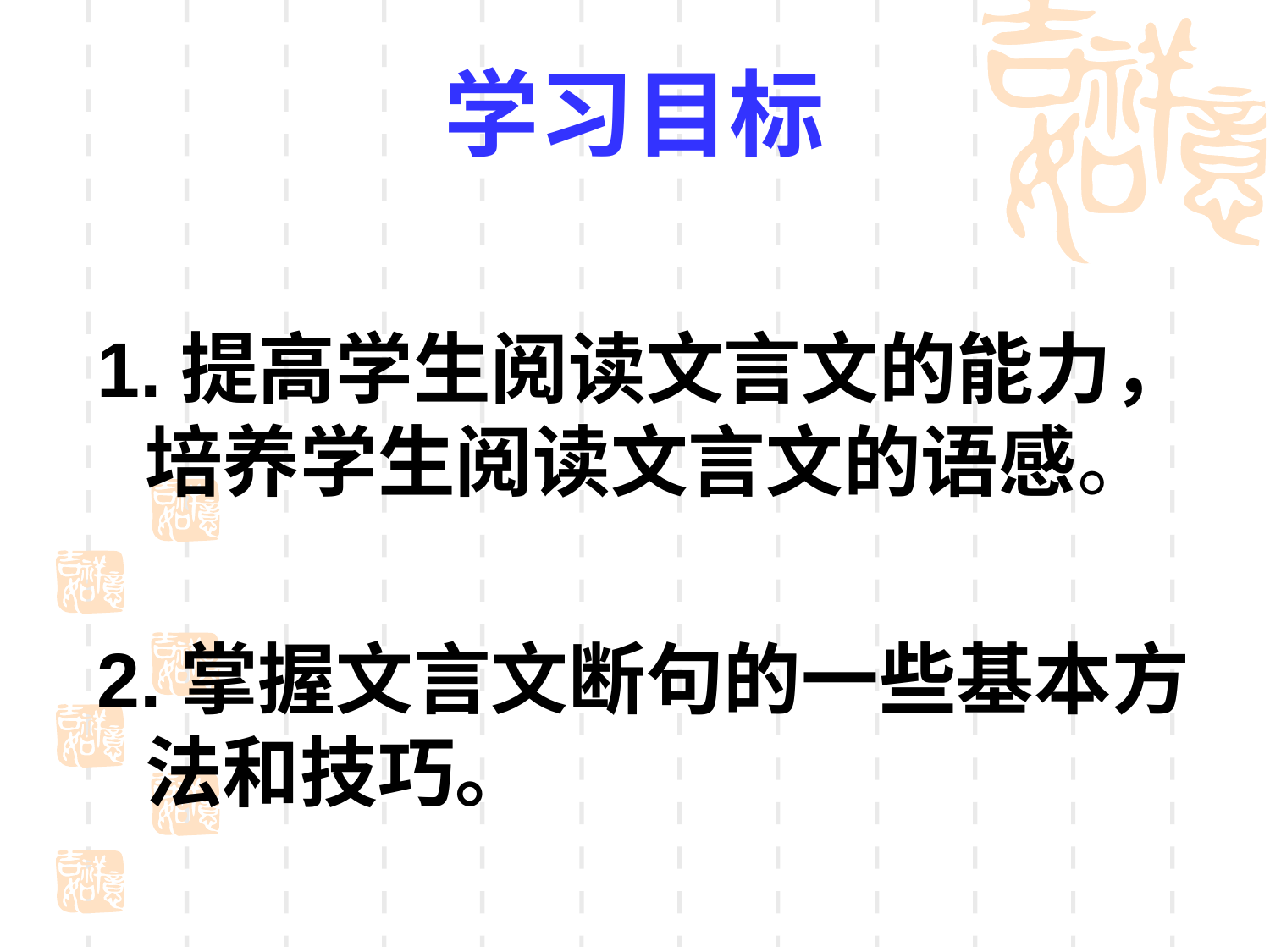

# 学习目标

1.提高学生阅读文言文的能力，培养学生阅读文言文的语感。

2.掌握文言文断句的一些基本方法和技巧。